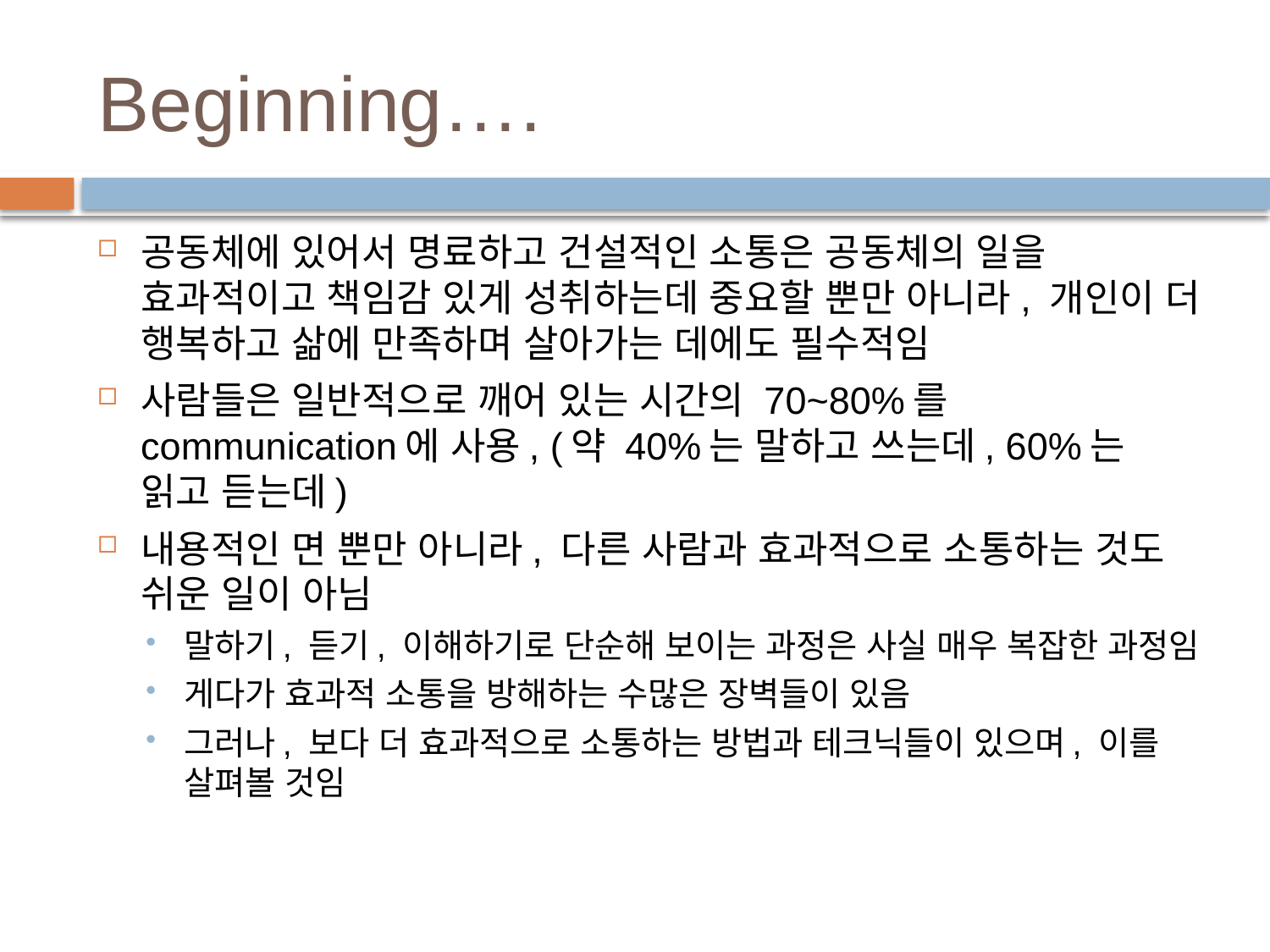

# Beginning….
공동체에 있어서 명료하고 건설적인 소통은 공동체의 일을 효과적이고 책임감 있게 성취하는데 중요할 뿐만 아니라, 개인이 더 행복하고 삶에 만족하며 살아가는 데에도 필수적임
사람들은 일반적으로 깨어 있는 시간의 70~80%를 communication에 사용, (약 40%는 말하고 쓰는데, 60%는 읽고 듣는데)
내용적인 면 뿐만 아니라, 다른 사람과 효과적으로 소통하는 것도 쉬운 일이 아님
말하기, 듣기, 이해하기로 단순해 보이는 과정은 사실 매우 복잡한 과정임
게다가 효과적 소통을 방해하는 수많은 장벽들이 있음
그러나, 보다 더 효과적으로 소통하는 방법과 테크닉들이 있으며, 이를 살펴볼 것임